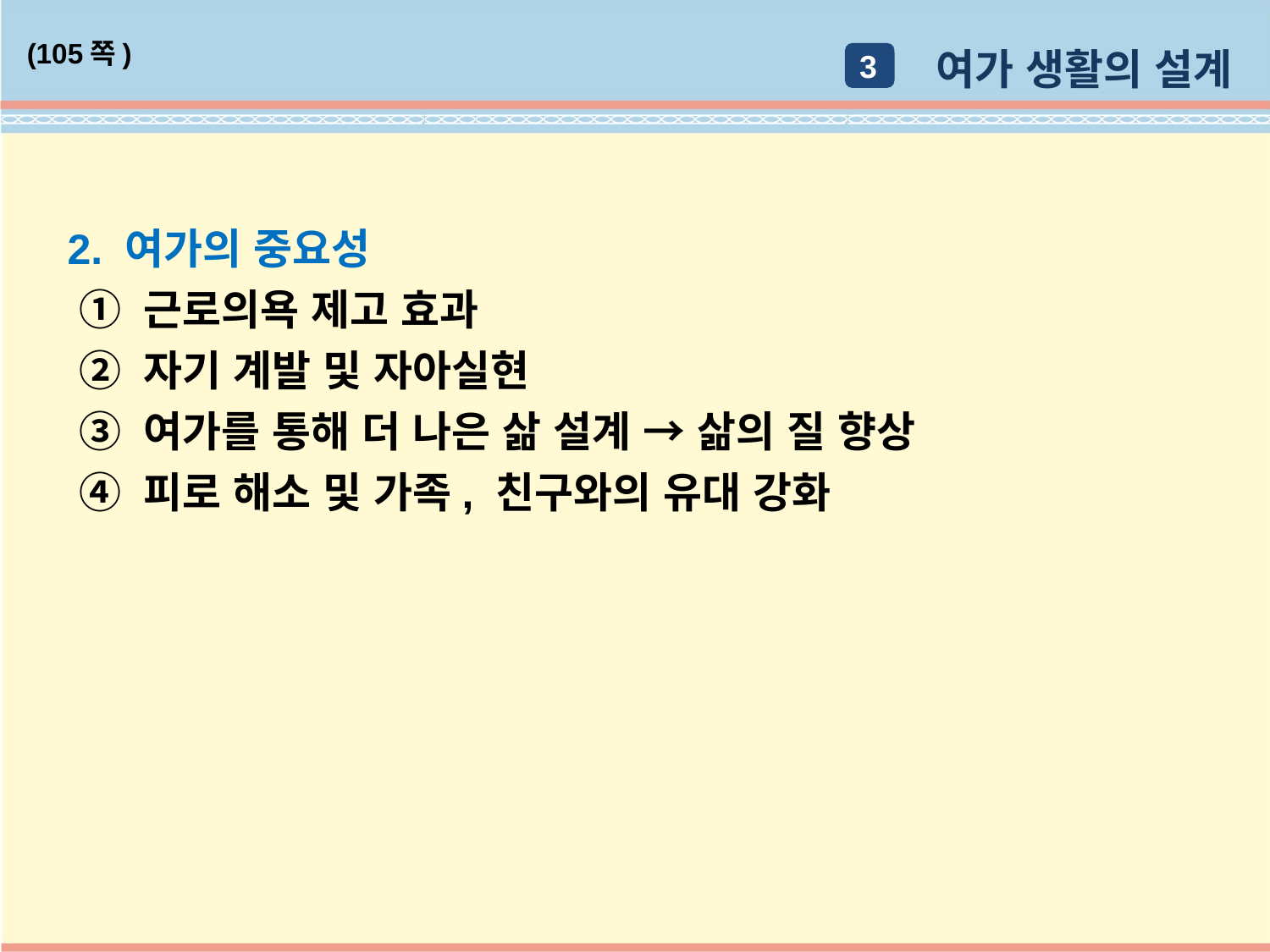

여가 생활의 설계
(105쪽)
3
2. 여가의 중요성
 ① 근로의욕 제고 효과
 ② 자기 계발 및 자아실현
 ③ 여가를 통해 더 나은 삶 설계 → 삶의 질 향상
 ④ 피로 해소 및 가족, 친구와의 유대 강화